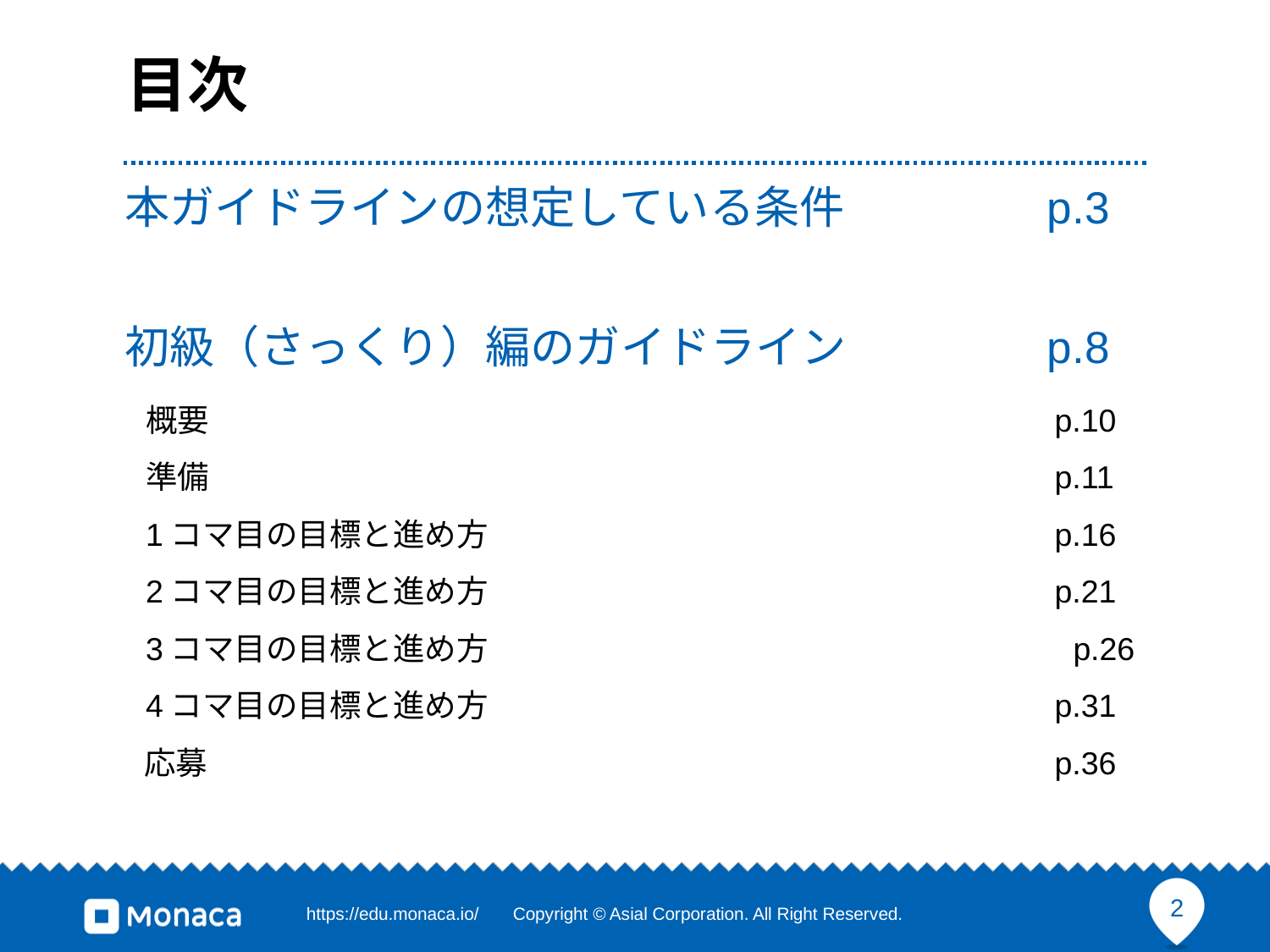

# 目次
本ガイドラインの想定している条件	 p.3

初級（さっくり）編のガイドライン	 p.8
概要	 p.10
準備	 p.11
1コマ目の目標と進め方	 p.16
2コマ目の目標と進め方	 p.21
3コマ目の目標と進め方	　p.26
4コマ目の目標と進め方	 p.31
応募	 p.36